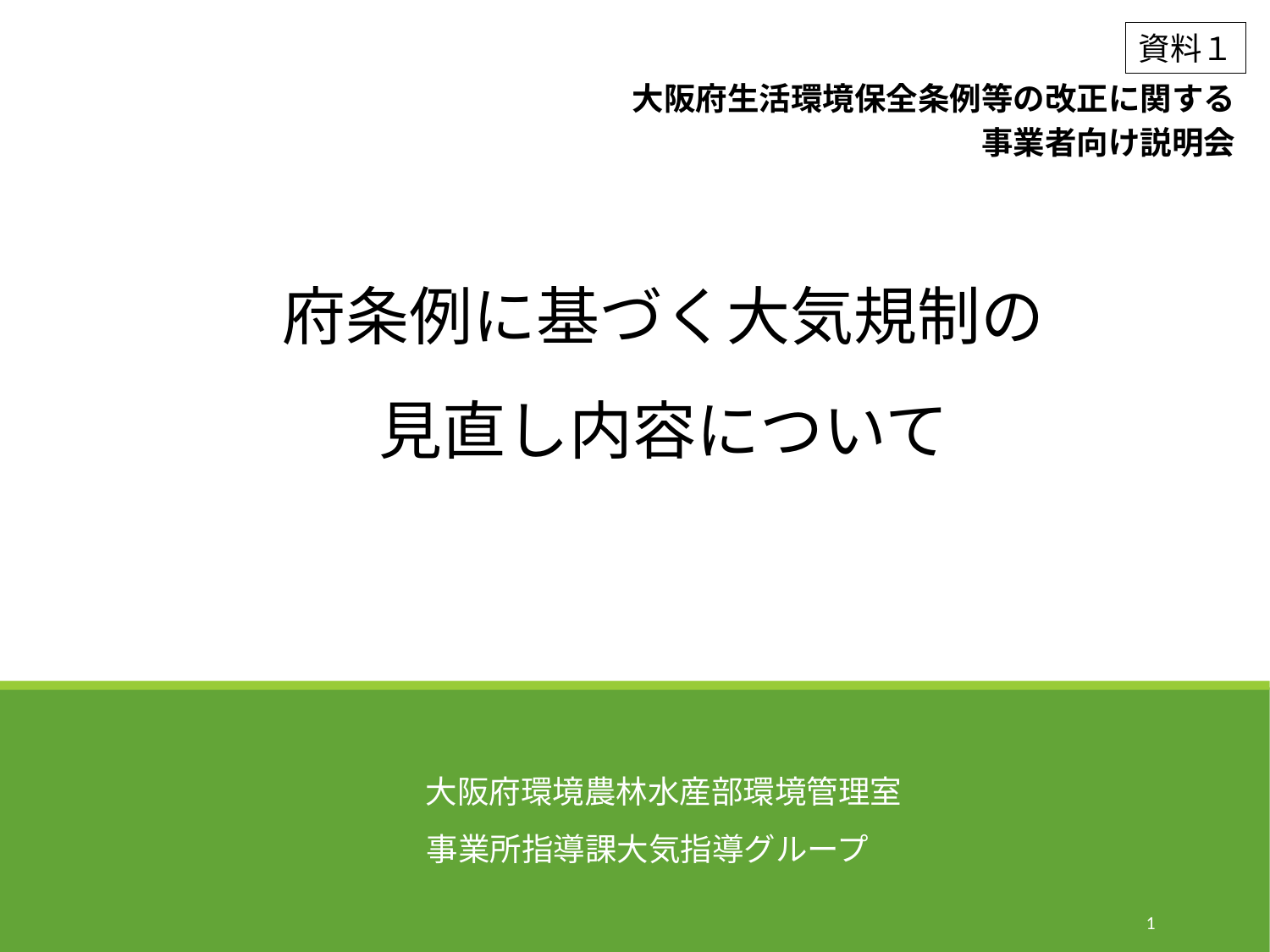

資料１
大阪府生活環境保全条例等の改正に関する
事業者向け説明会
府条例に基づく大気規制の
見直し内容について

大阪府環境農林水産部環境管理室
事業所指導課大気指導グループ
1